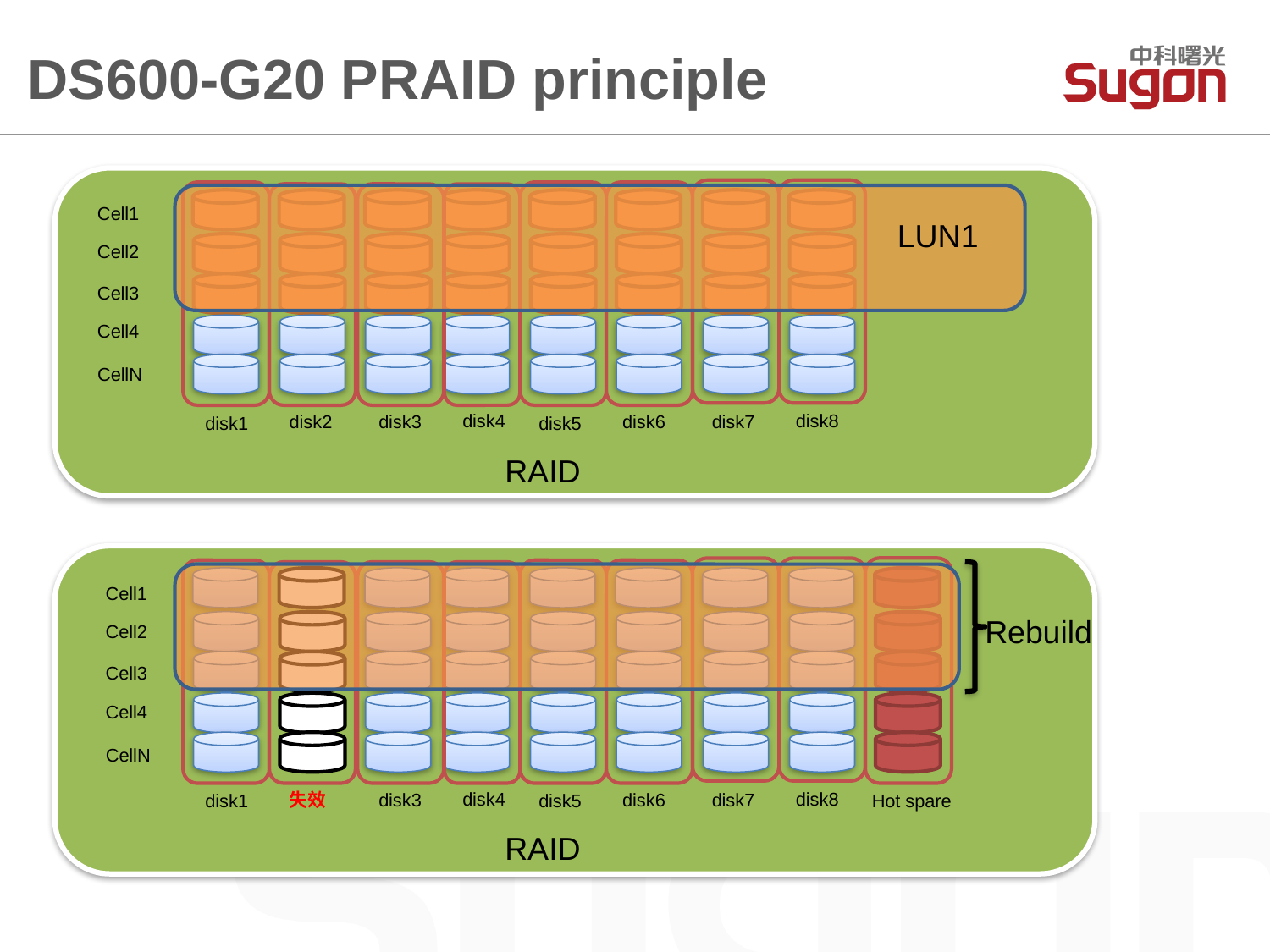

DS600-G20 PRAID principle

Cell1
LUN1
Cell2

Cell3
Cell4

CellN
disk4
disk8
disk2
disk3
disk6
disk7
disk1
disk5
RAID

Cell1
Rebuild

Cell2

Cell3

Cell4

CellN
disk4
disk8
失效
disk3
disk6
disk7
Hot spare
disk1
disk5
RAID